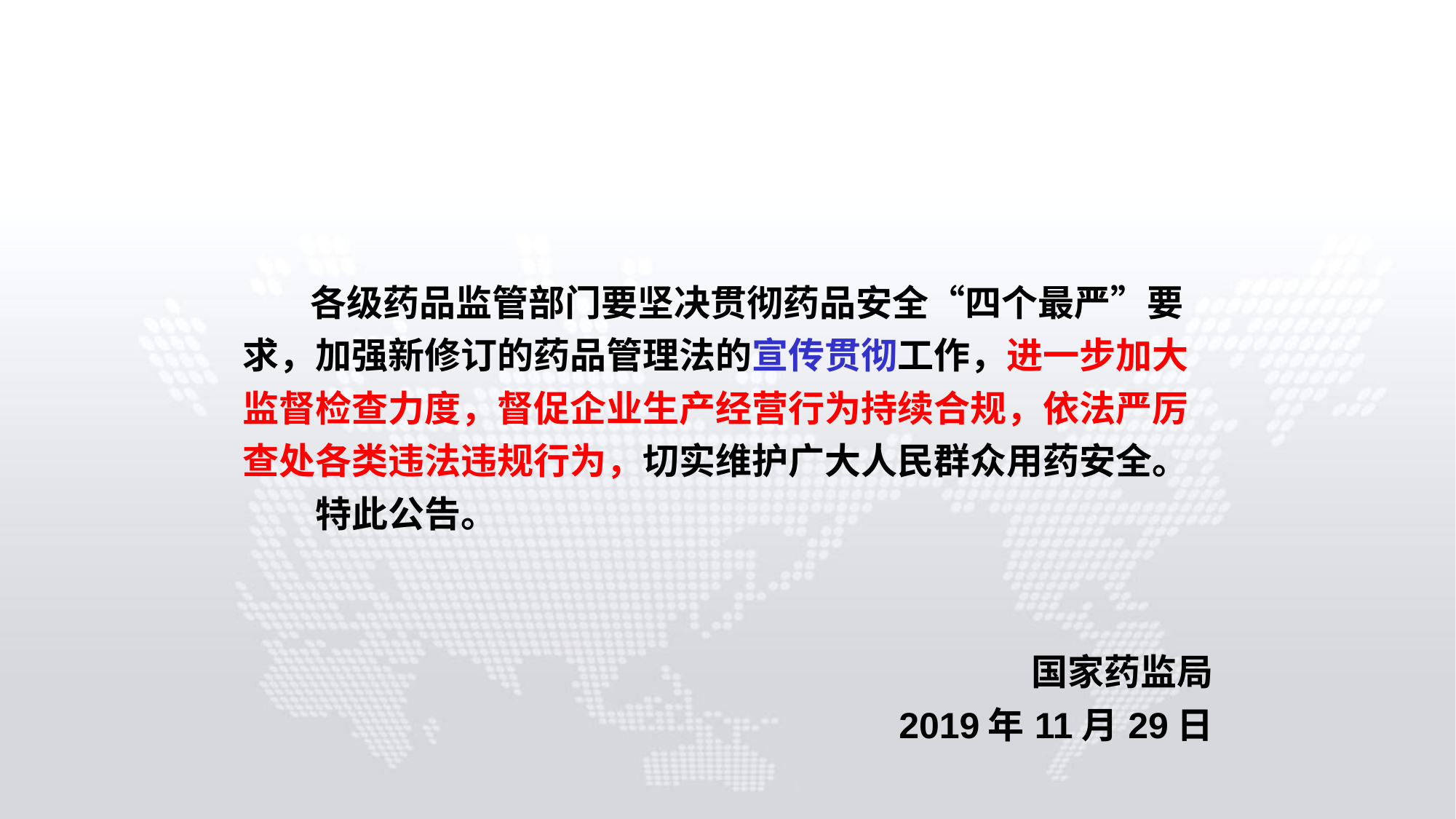

|  |
| --- |
| 各级药品监管部门要坚决贯彻药品安全“四个最严”要求，加强新修订的药品管理法的宣传贯彻工作，进一步加大监督检查力度，督促企业生产经营行为持续合规，依法严厉查处各类违法违规行为，切实维护广大人民群众用药安全。 　　特此公告。 　　 　　国家药监局 　　 2019年11月29日 |
|  |